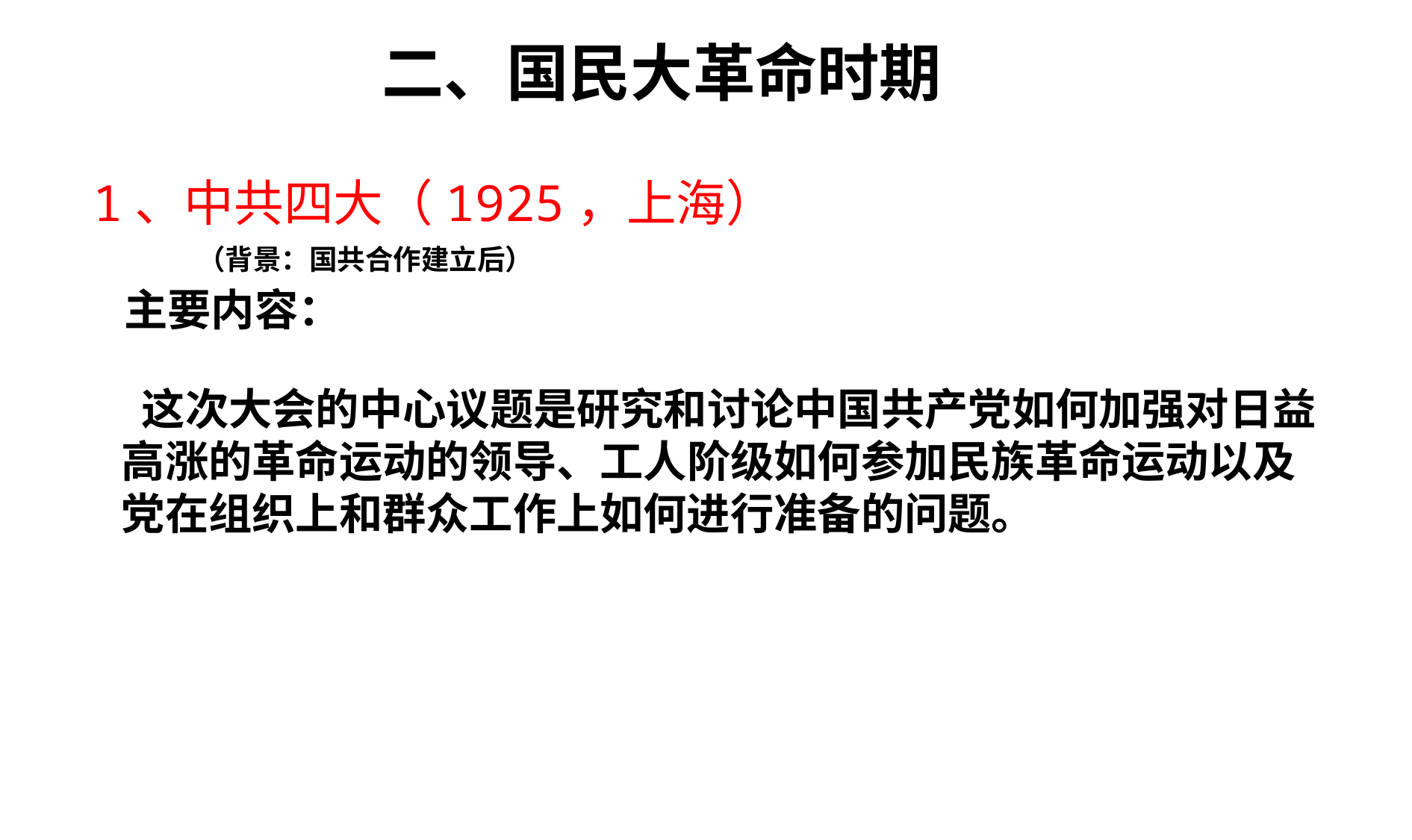

二、国民大革命时期
# 1、中共四大（1925，上海）
（背景：国共合作建立后）
主要内容：
 这次大会的中心议题是研究和讨论中国共产党如何加强对日益高涨的革命运动的领导、工人阶级如何参加民族革命运动以及党在组织上和群众工作上如何进行准备的问题。